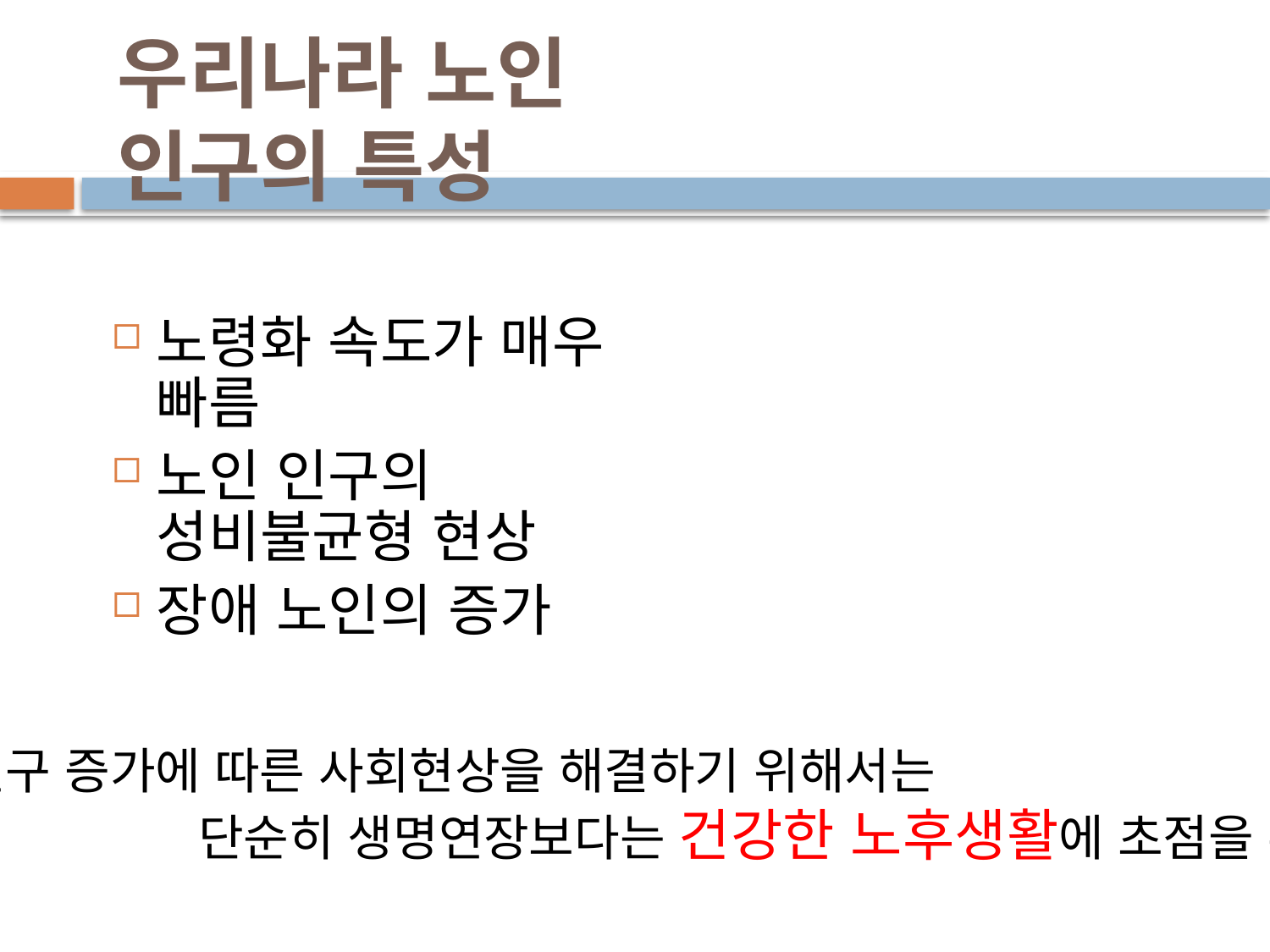

# 우리나라 노인 인구의 특성
노령화 속도가 매우 빠름
노인 인구의 성비불균형 현상
장애 노인의 증가
노인 인구 증가에 따른 사회현상을 해결하기 위해서는
                        단순히 생명연장보다는 건강한 노후생활에 초점을 두어야 함